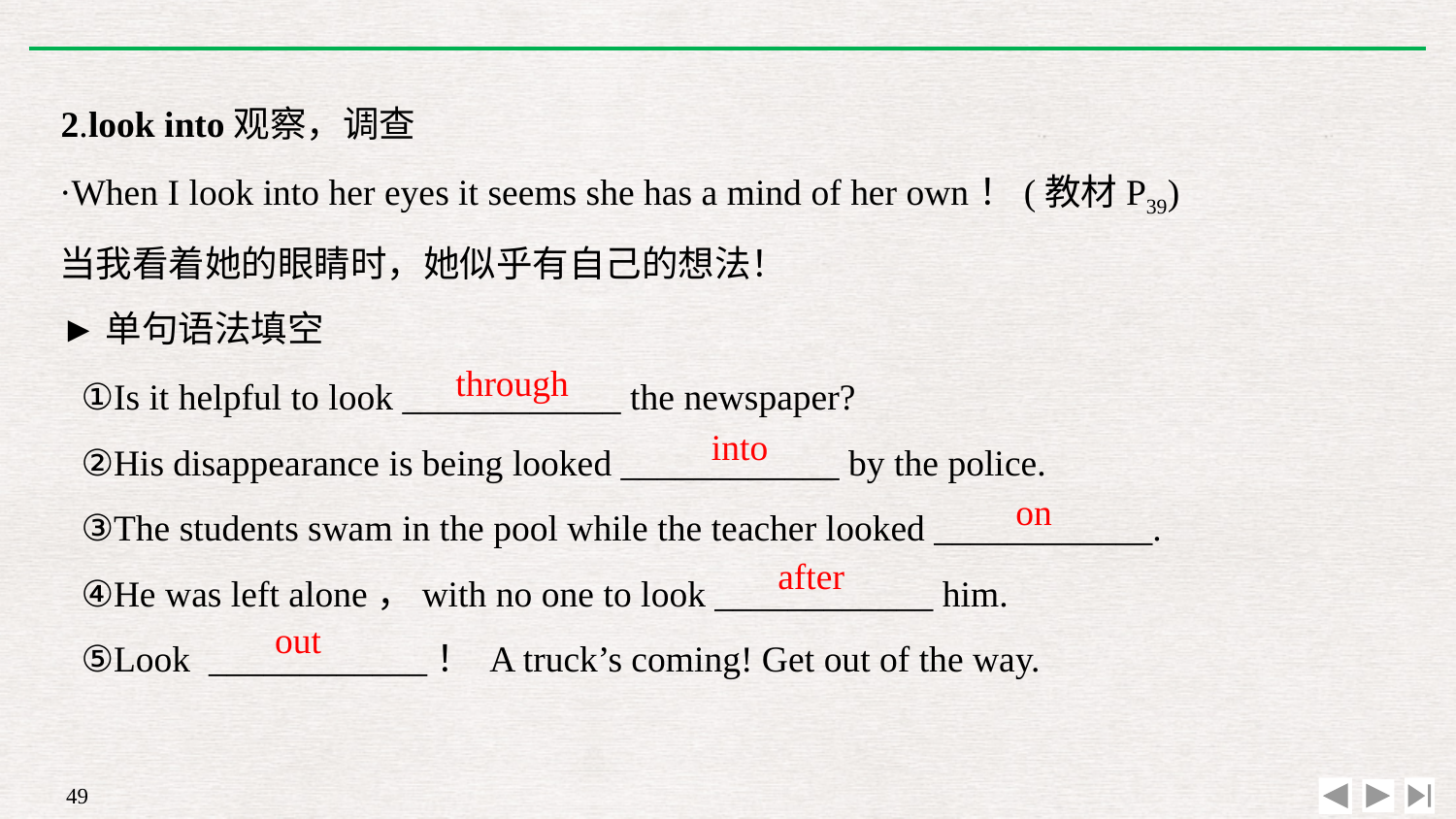

2.look into观察，调查
·When I look into her eyes it seems she has a mind of her own！(教材P39)
当我看着她的眼睛时，她似乎有自己的想法！
►单句语法填空
①Is it helpful to look ____________ the newspaper?
②His disappearance is being looked ____________ by the police.
③The students swam in the pool while the teacher looked ____________.
④He was left alone，with no one to look ____________ him.
⑤Look  ____________！ A truck’s coming! Get out of the way.
through
into
on
after
out